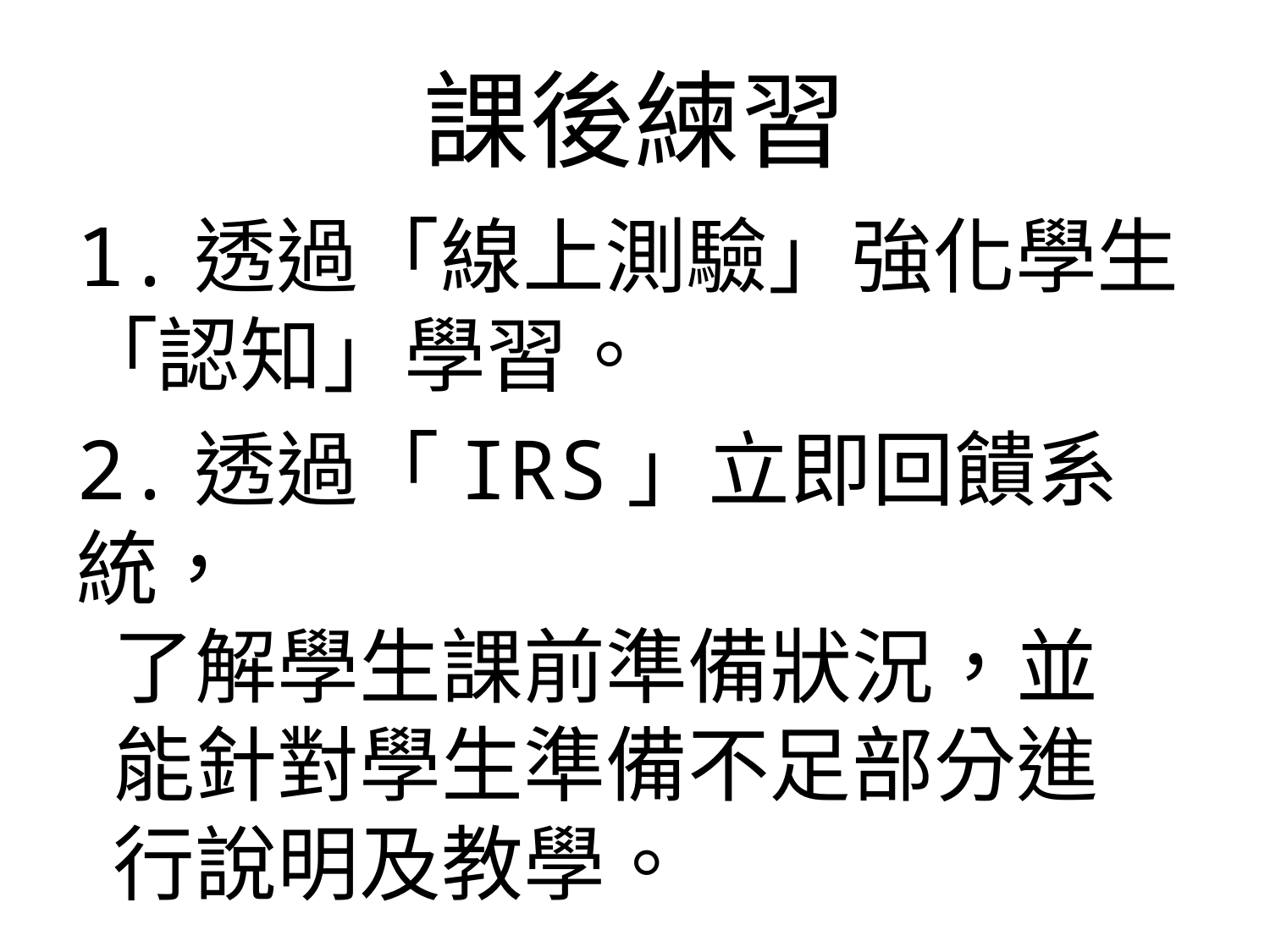

# 課後練習
1.透過「線上測驗」強化學生「認知」學習。
2.透過「IRS」立即回饋系統，
  了解學生課前準備狀況，並
  能針對學生準備不足部分進
  行說明及教學。